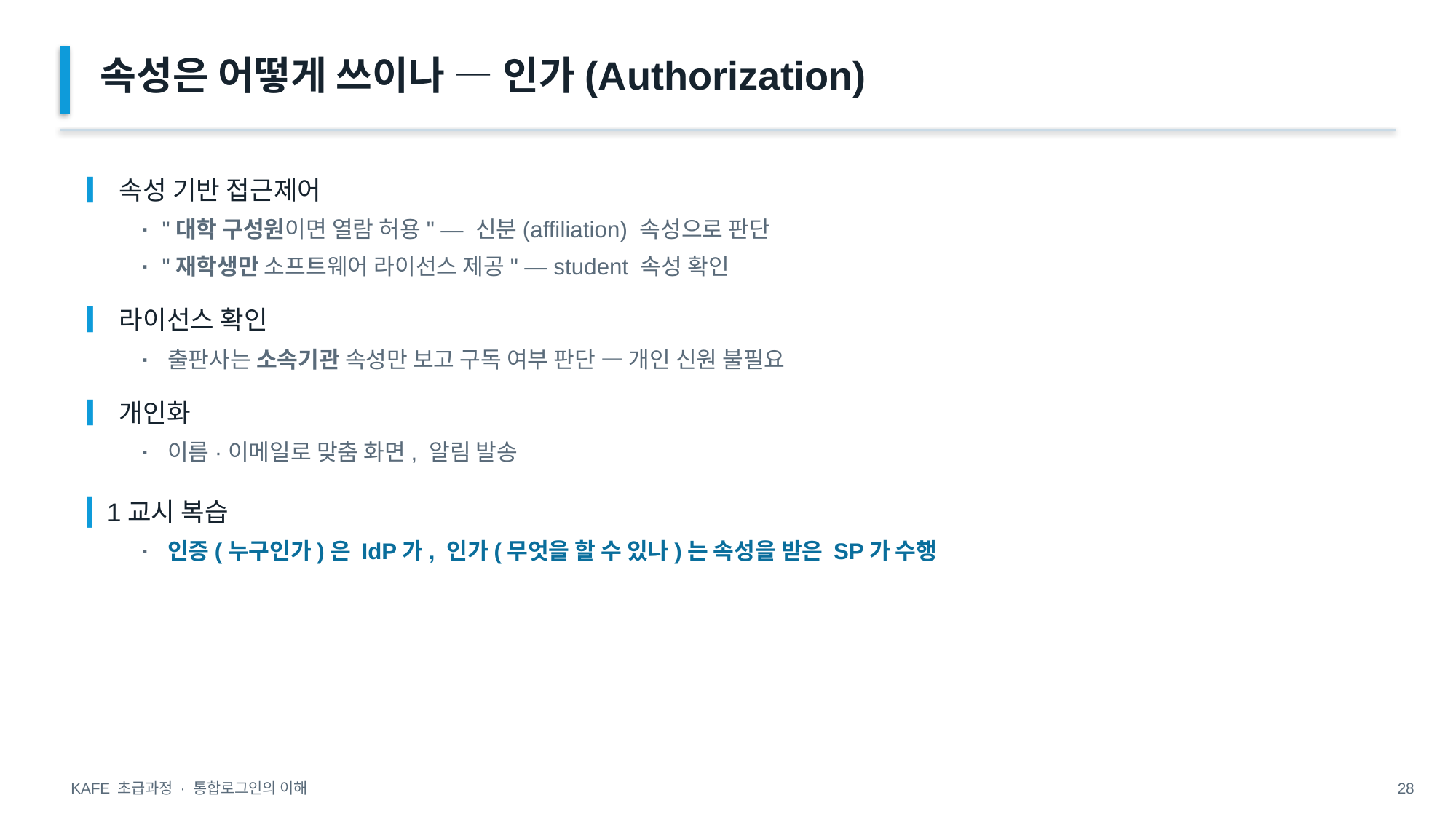

속성은 어떻게 쓰이나 — 인가(Authorization)

▎속성 기반 접근제어
·  "대학 구성원이면 열람 허용" — 신분(affiliation) 속성으로 판단
·  "재학생만 소프트웨어 라이선스 제공" — student 속성 확인
▎라이선스 확인
·  출판사는 소속기관 속성만 보고 구독 여부 판단 — 개인 신원 불필요
▎개인화
·  이름·이메일로 맞춤 화면, 알림 발송
▎1교시 복습
·  인증(누구인가)은 IdP가, 인가(무엇을 할 수 있나)는 속성을 받은 SP가 수행
KAFE 초급과정 · 통합로그인의 이해
28